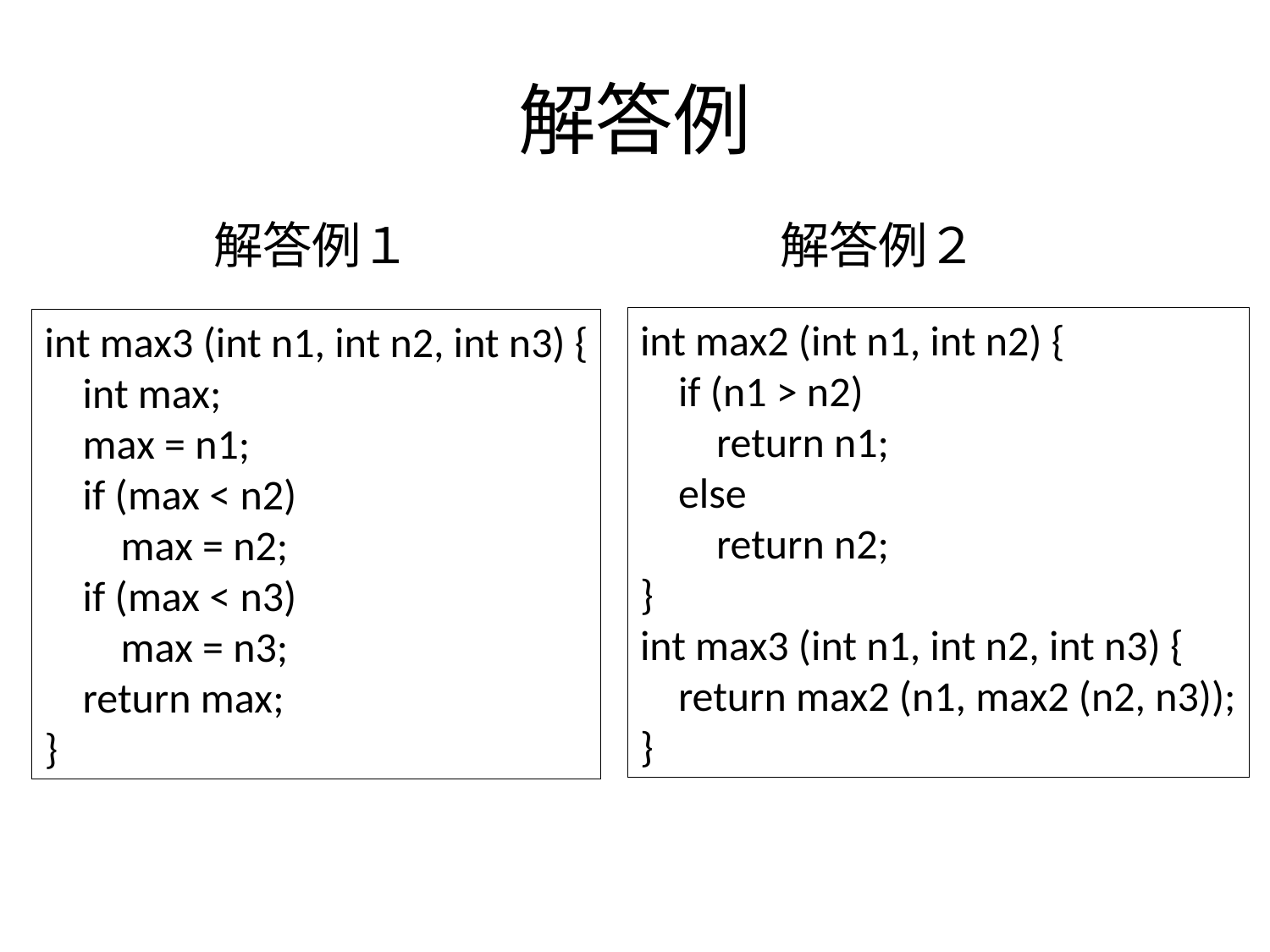

# 解答例
解答例１
解答例２
int max2 (int n1, int n2) {
    if (n1 > n2)
        return n1;
    else
        return n2;
}
int max3 (int n1, int n2, int n3) {
    return max2 (n1, max2 (n2, n3));
}
int max3 (int n1, int n2, int n3) {
    int max;
    max = n1;
    if (max < n2)
        max = n2;
    if (max < n3)
        max = n3;
    return max;
}